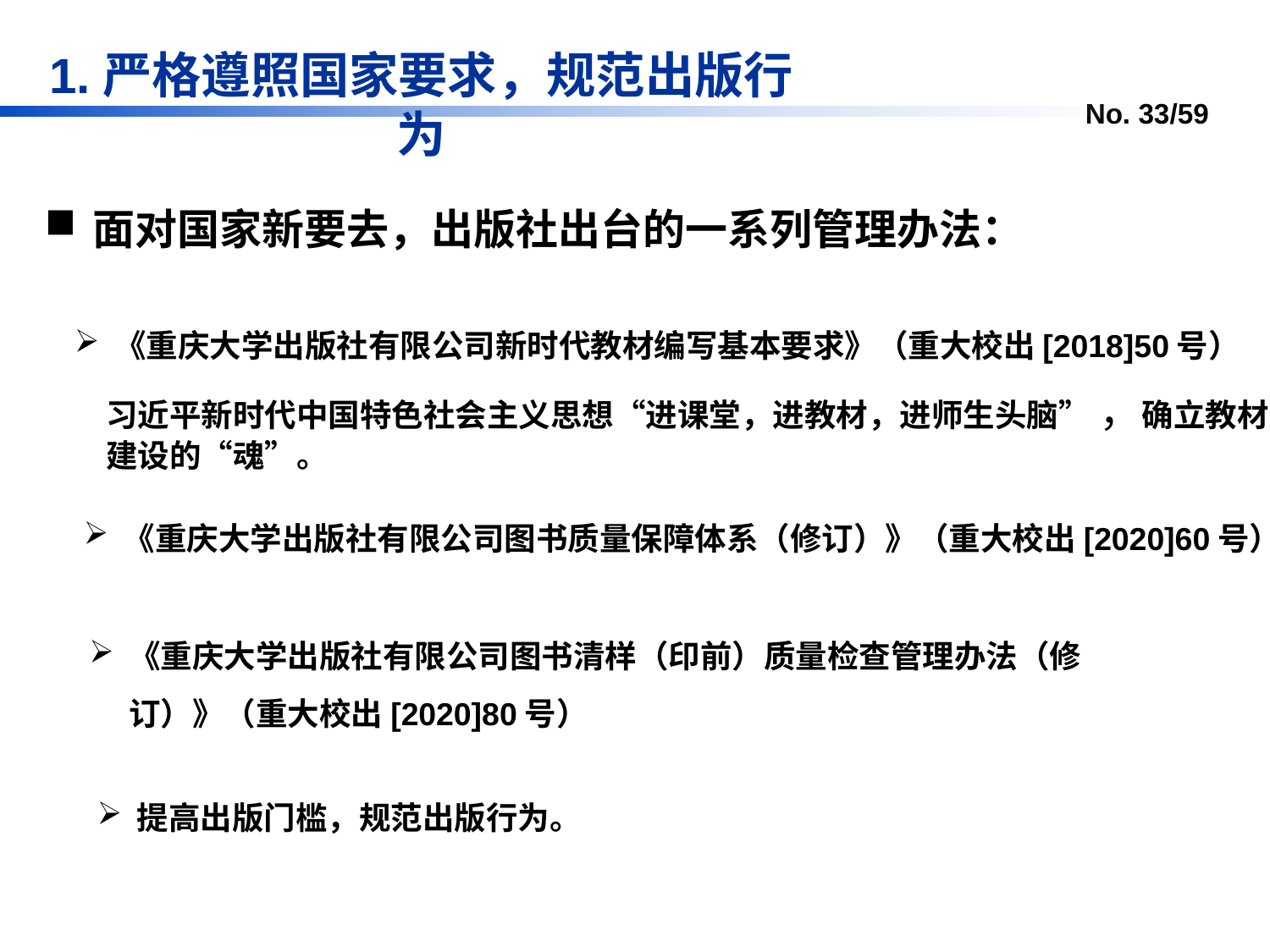

1.严格遵照国家要求，规范出版行为
面对国家新要去，出版社出台的一系列管理办法：
《重庆大学出版社有限公司新时代教材编写基本要求》（重大校出[2018]50号）
习近平新时代中国特色社会主义思想“进课堂，进教材，进师生头脑” ，确立教材建设的“魂”。

《重庆大学出版社有限公司图书质量保障体系（修订）》（重大校出[2020]60号）

《重庆大学出版社有限公司图书清样（印前）质量检查管理办法（修订）》（重大校出[2020]80号）
提高出版门槛，规范出版行为。